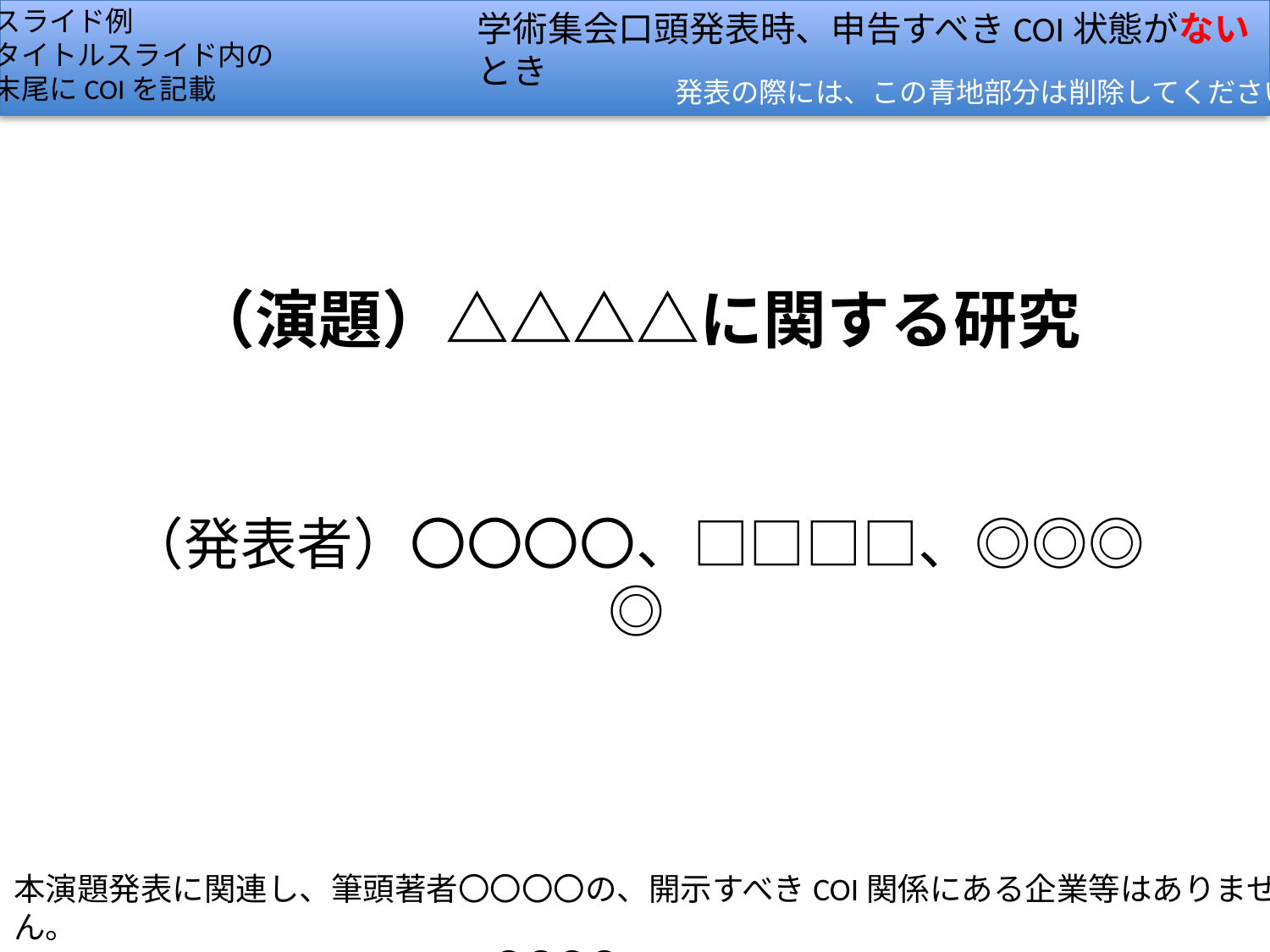

スライド例
タイトルスライド内の
末尾にCOIを記載

学術集会口頭発表時、申告すべきCOI状態がないとき

発表の際には、この青地部分は削除してください。
（演題）△△△△に関する研究

（発表者）〇〇〇〇、□□□□、◎◎◎◎
本演題発表に関連し、筆頭著者〇〇〇〇の、開示すべきCOI関係にある企業等はありません。
（英語発表の場合）The first author, 〇〇〇〇, has no COI to disclose regarding this presentation.